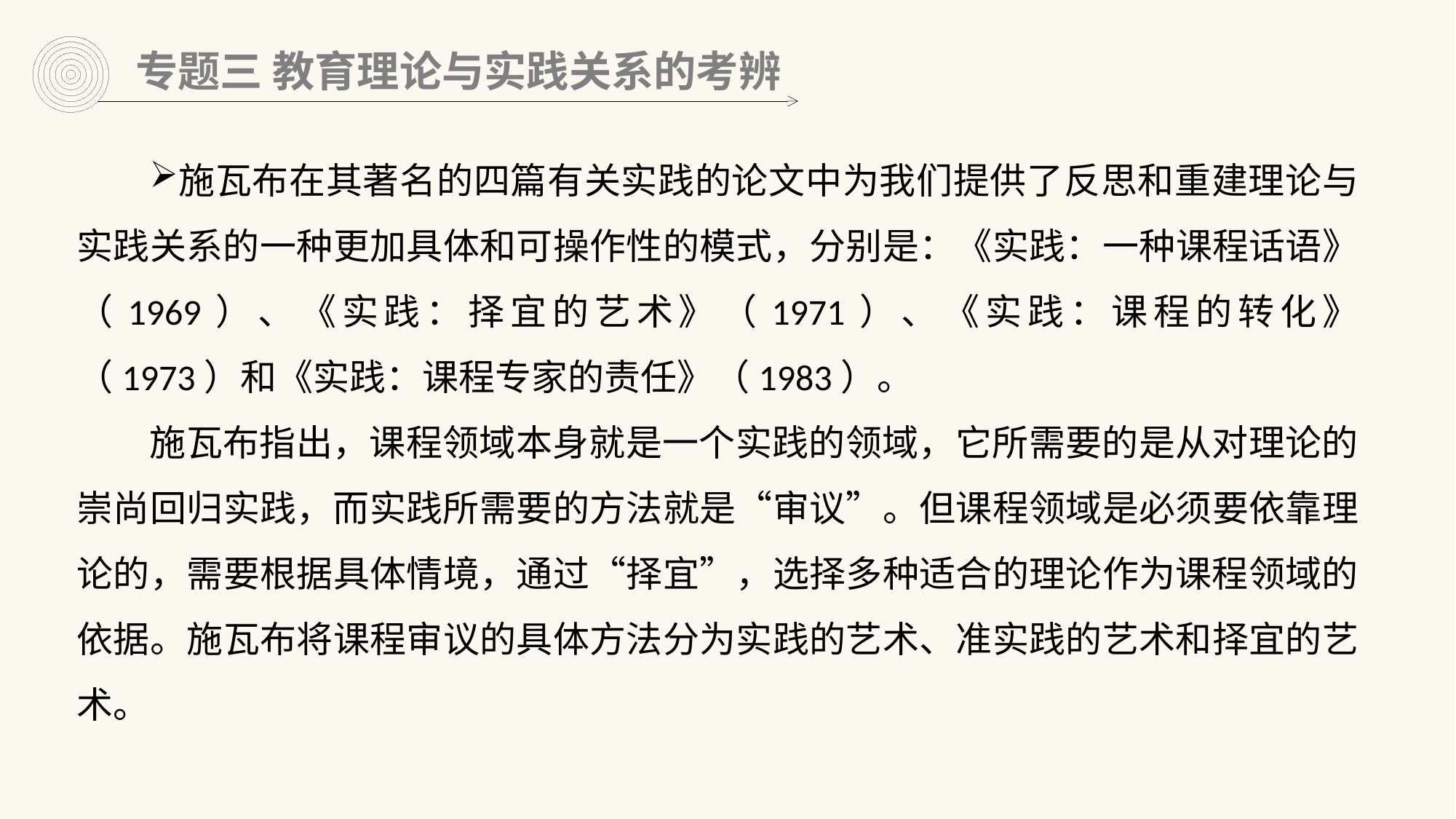

专题三 教育理论与实践关系的考辨

施瓦布在其著名的四篇有关实践的论文中为我们提供了反思和重建理论与实践关系的一种更加具体和可操作性的模式，分别是：《实践：一种课程话语》（1969）、《实践：择宜的艺术》（1971）、《实践：课程的转化》（1973）和《实践：课程专家的责任》（1983）。
施瓦布指出，课程领域本身就是一个实践的领域，它所需要的是从对理论的崇尚回归实践，而实践所需要的方法就是“审议”。但课程领域是必须要依靠理论的，需要根据具体情境，通过“择宜”，选择多种适合的理论作为课程领域的依据。施瓦布将课程审议的具体方法分为实践的艺术、准实践的艺术和择宜的艺术。